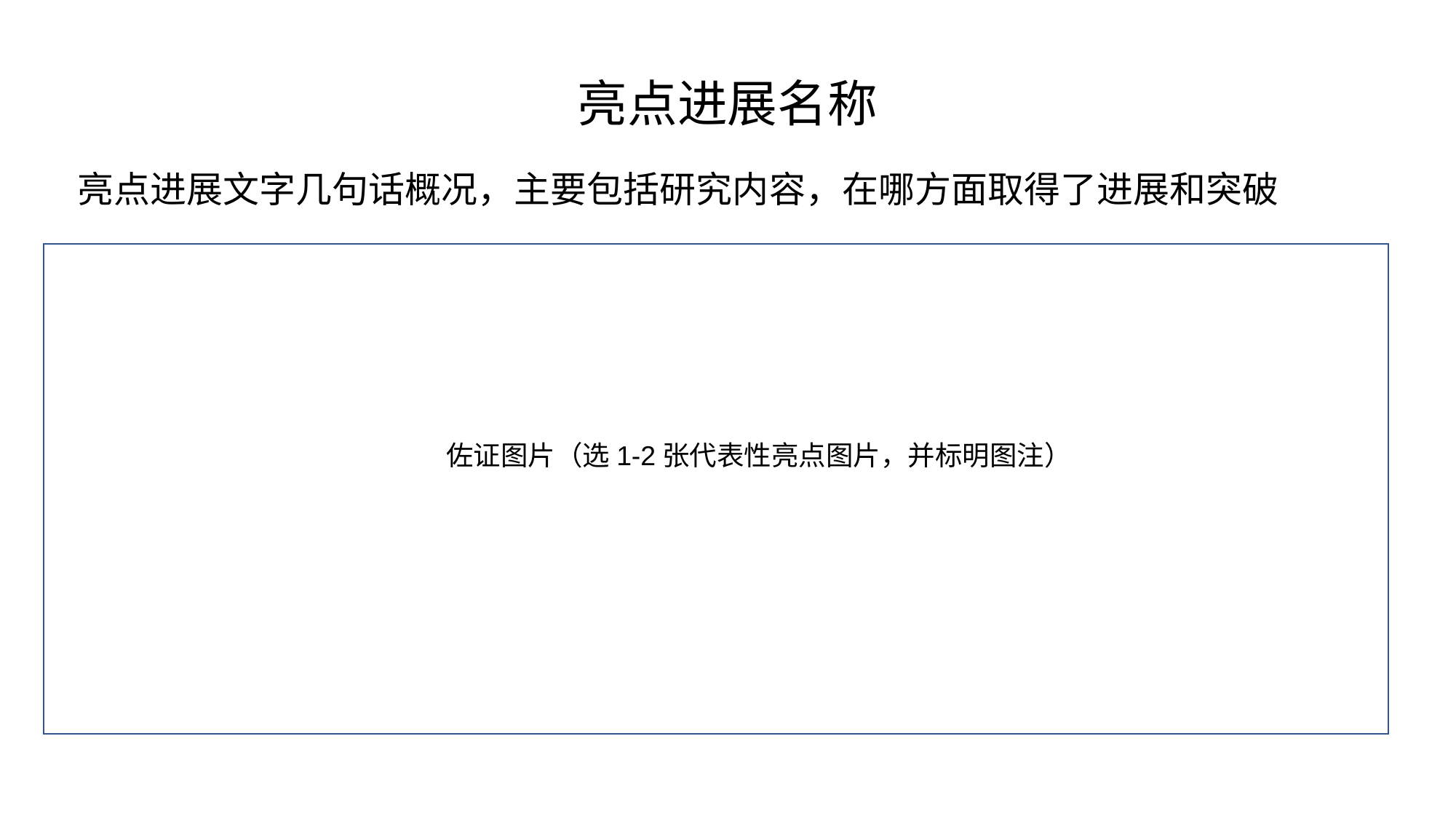

# 亮点进展名称
亮点进展文字几句话概况，主要包括研究内容，在哪方面取得了进展和突破

佐证图片（选1-2张代表性亮点图片，并标明图注）